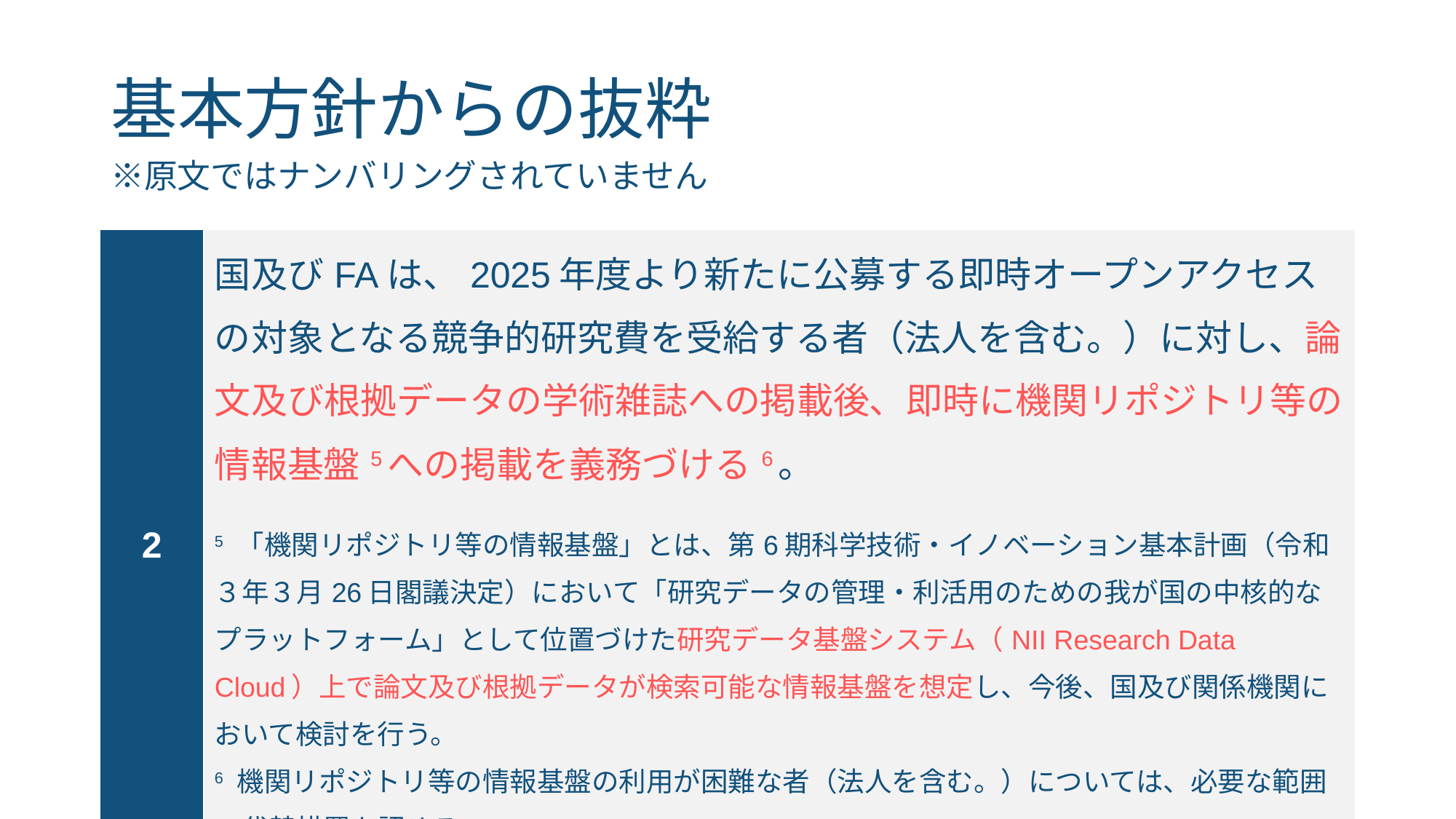

# 基本方針からの抜粋 ※原文ではナンバリングされていません
| 2 | 国及びFAは、2025年度より新たに公募する即時オープンアクセスの対象となる競争的研究費を受給する者（法人を含む。）に対し、論文及び根拠データの学術雑誌への掲載後、即時に機関リポジトリ等の情報基盤5への掲載を義務づける6。 5 「機関リポジトリ等の情報基盤」とは、第6期科学技術・イノベーション基本計画（令和３年３月26日閣議決定）において「研究データの管理・利活用のための我が国の中核的なプラットフォーム」として位置づけた研究データ基盤システム（NII Research Data Cloud）上で論文及び根拠データが検索可能な情報基盤を想定し、今後、国及び関係機関において検討を行う。 6 機関リポジトリ等の情報基盤の利用が困難な者（法人を含む。）については、必要な範囲で代替措置を認める。 |
| --- | --- |
2023/11/27
緊急WS：2025即時OA対応を考える
11